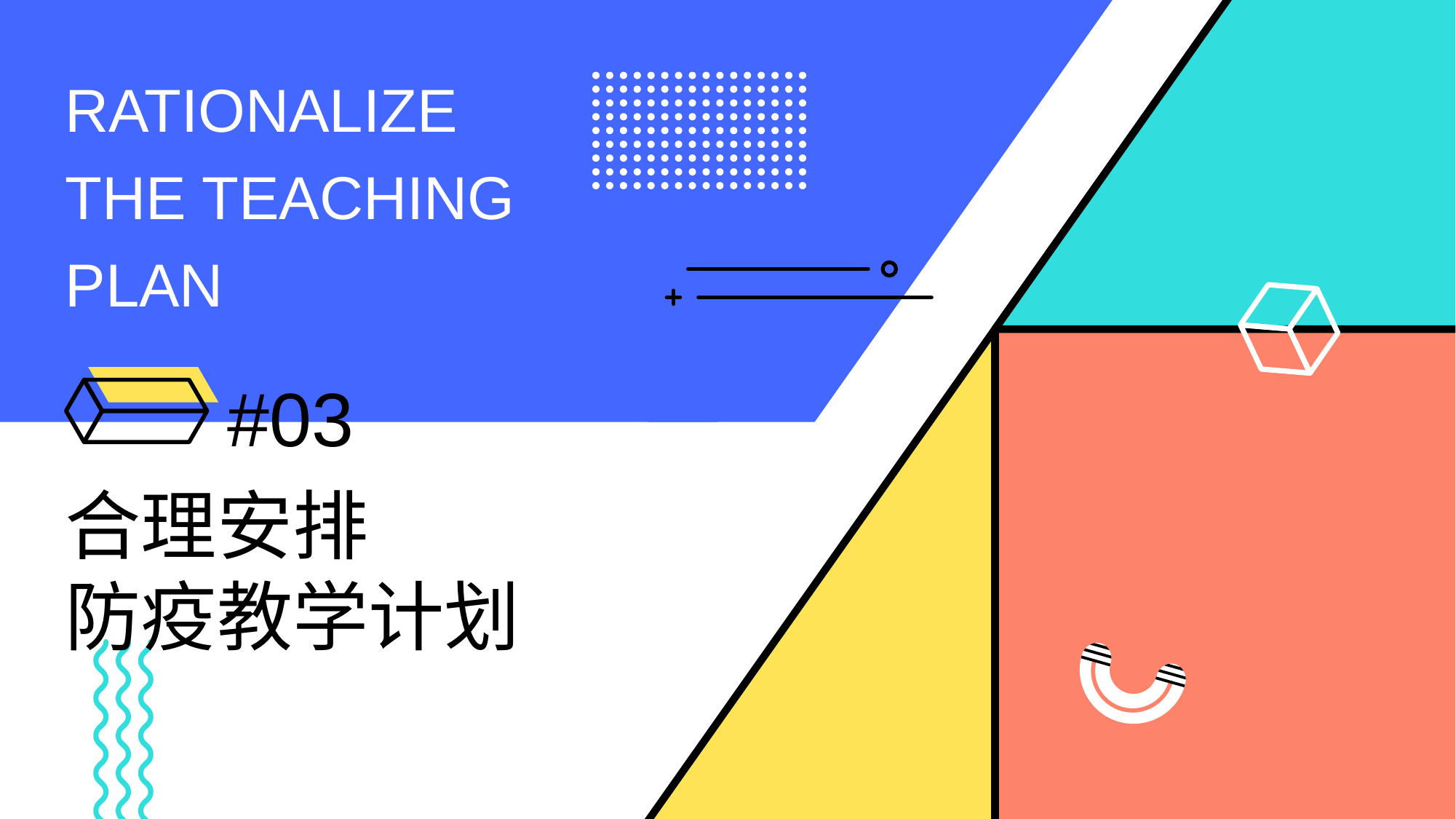

Rationalize
the teaching
plan

#03
合理安排
防疫教学计划